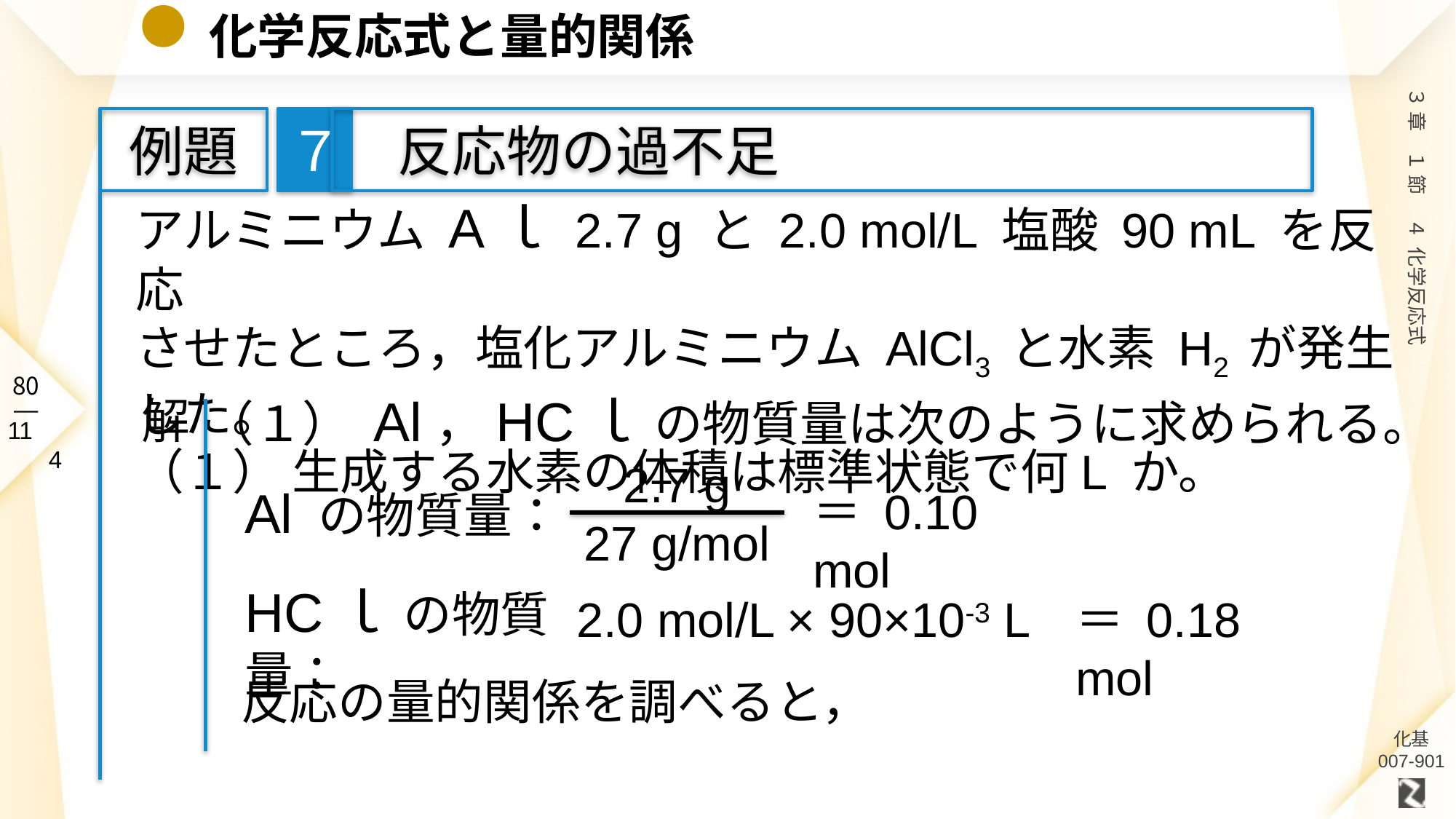

# 化学反応式と量的関係
７
例題
　反応物の過不足
アルミニウム Aｌ 2.7 g と 2.0 mol/L 塩酸 90 mL を反応
させたところ，塩化アルミニウム AlCl3 と水素 H2 が発生した。
（１） 生成する水素の体積は標準状態で何L か。
（１） Al，HCｌ の物質量は次のように求められる。
解
2.7 g
27 g/mol
Al の物質量：
＝ 0.10 mol
HCｌ の物質量：
＝ 0.18 mol
2.0 mol/L × 90×10-3 L
反応の量的関係を調べると，